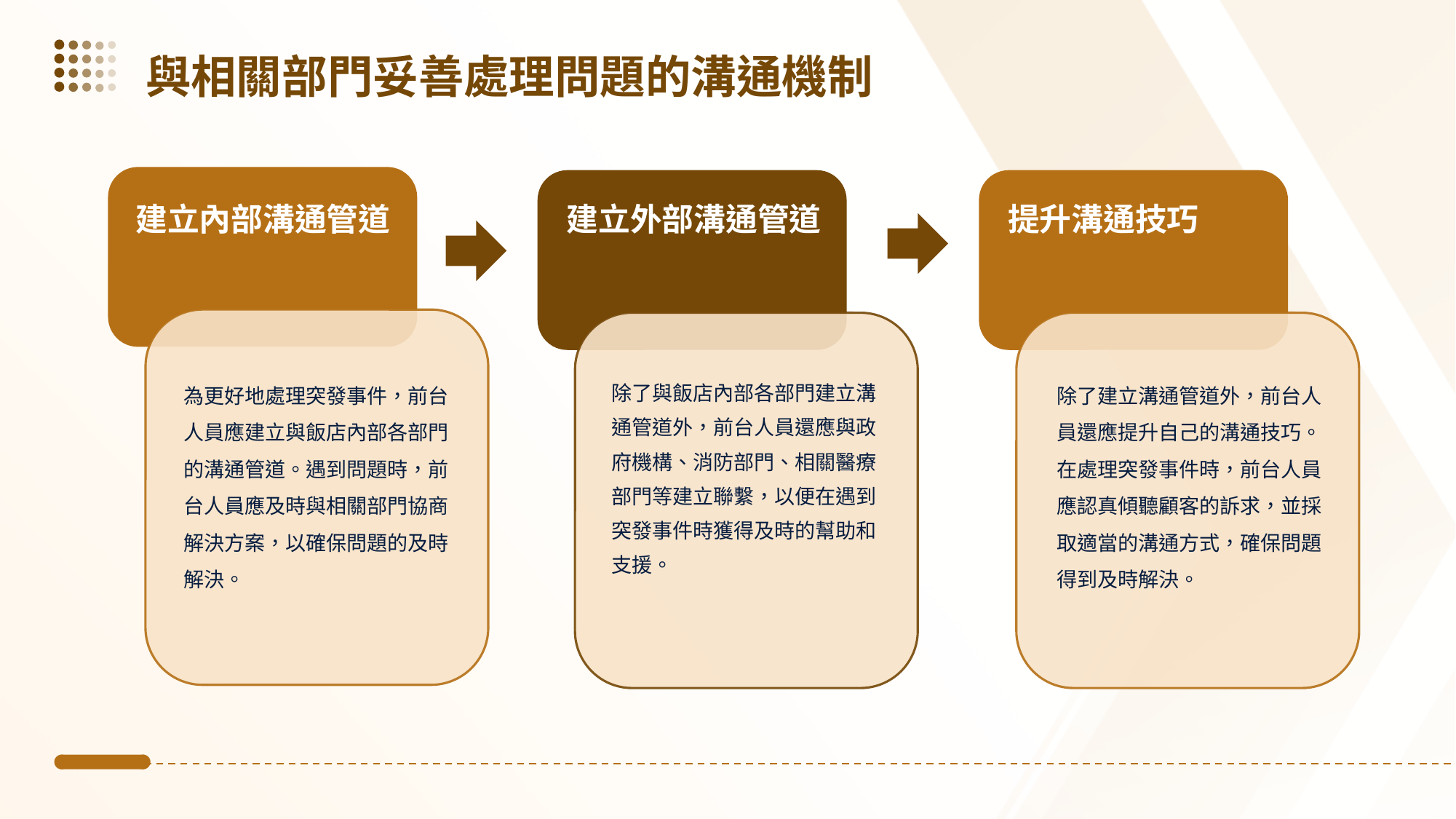

與相關部門妥善處理問題的溝通機制

建立內部溝通管道
建立外部溝通管道
提升溝通技巧

為更好地處理突發事件，前台人員應建立與飯店內部各部門的溝通管道。遇到問題時，前台人員應及時與相關部門協商解決方案，以確保問題的及時解決。
除了與飯店內部各部門建立溝通管道外，前台人員還應與政府機構、消防部門、相關醫療部門等建立聯繫，以便在遇到突發事件時獲得及時的幫助和支援。
除了建立溝通管道外，前台人員還應提升自己的溝通技巧。在處理突發事件時，前台人員應認真傾聽顧客的訴求，並採取適當的溝通方式，確保問題得到及時解決。